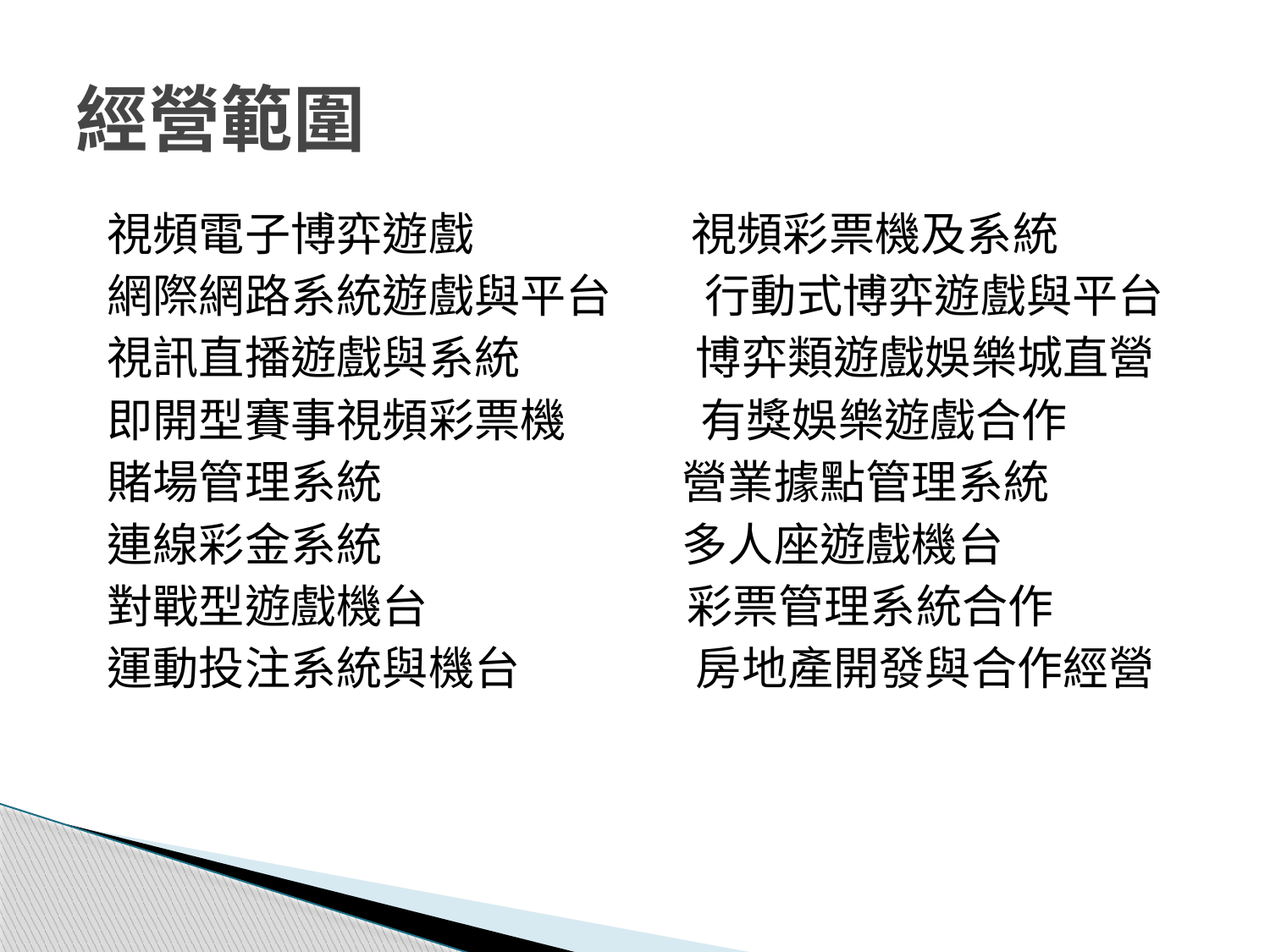

# 經營範圍
視頻電子博弈遊戲                     視頻彩票機及系統
網際網路系統遊戲與平台         行動式博弈遊戲與平台
視訊直播遊戲與系統                 博弈類遊戲娛樂城直營
即開型賽事視頻彩票機             有獎娛樂遊戲合作
賭場管理系統                             營業據點管理系統
連線彩金系統                             多人座遊戲機台
對戰型遊戲機台                         彩票管理系統合作
運動投注系統與機台                 房地產開發與合作經營